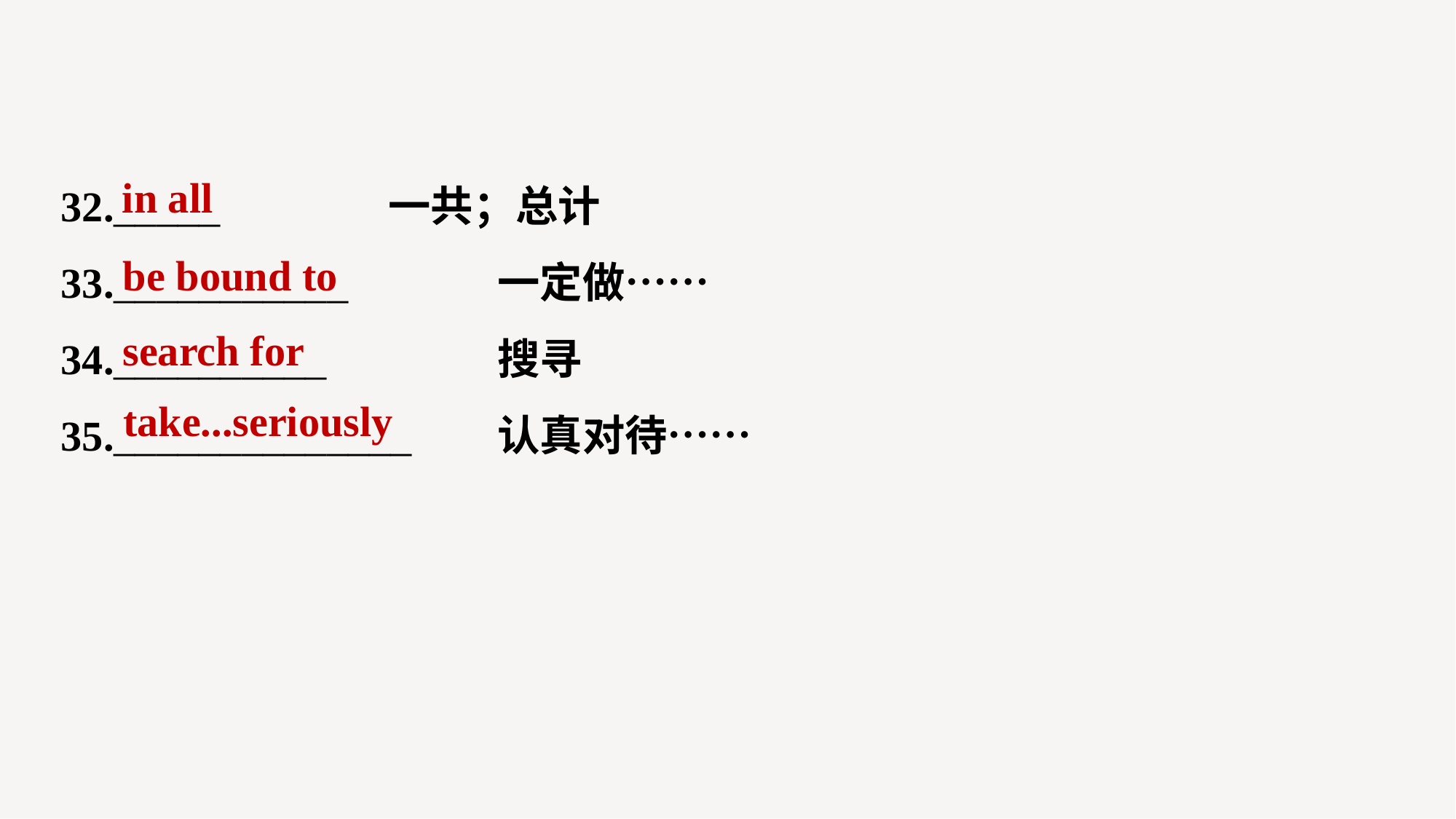

32._____		一共；总计
33.___________		一定做……
34.__________		搜寻
35.______________	认真对待……
in all
be bound to
search for
take...seriously